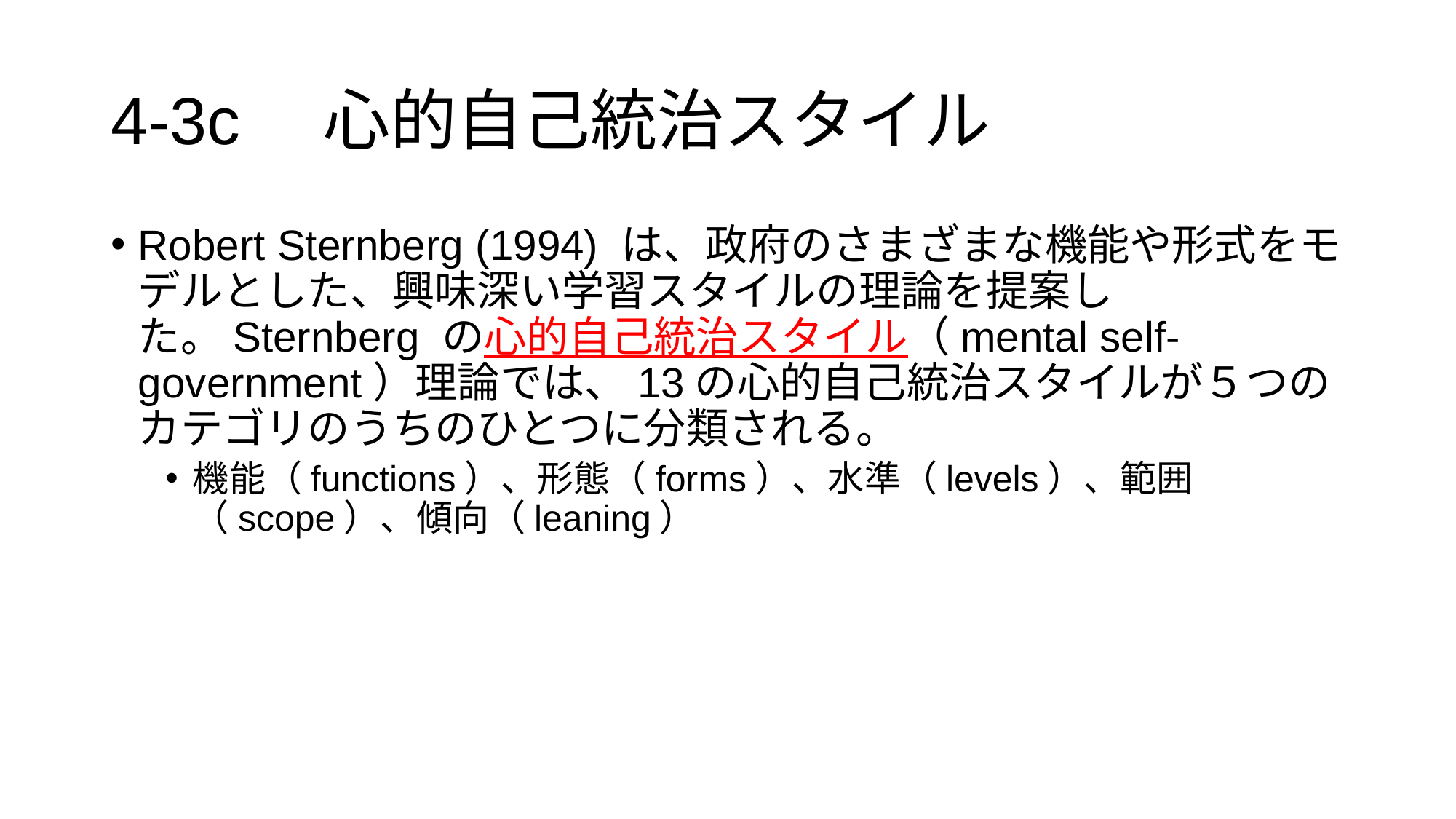

# 4-3c　心的自己統治スタイル
Robert Sternberg (1994) は、政府のさまざまな機能や形式をモデルとした、興味深い学習スタイルの理論を提案した。Sternberg の心的自己統治スタイル（mental self-government）理論では、13の心的自己統治スタイルが５つのカテゴリのうちのひとつに分類される。
機能（functions）、形態（forms）、水準（levels）、範囲（scope）、傾向（leaning）